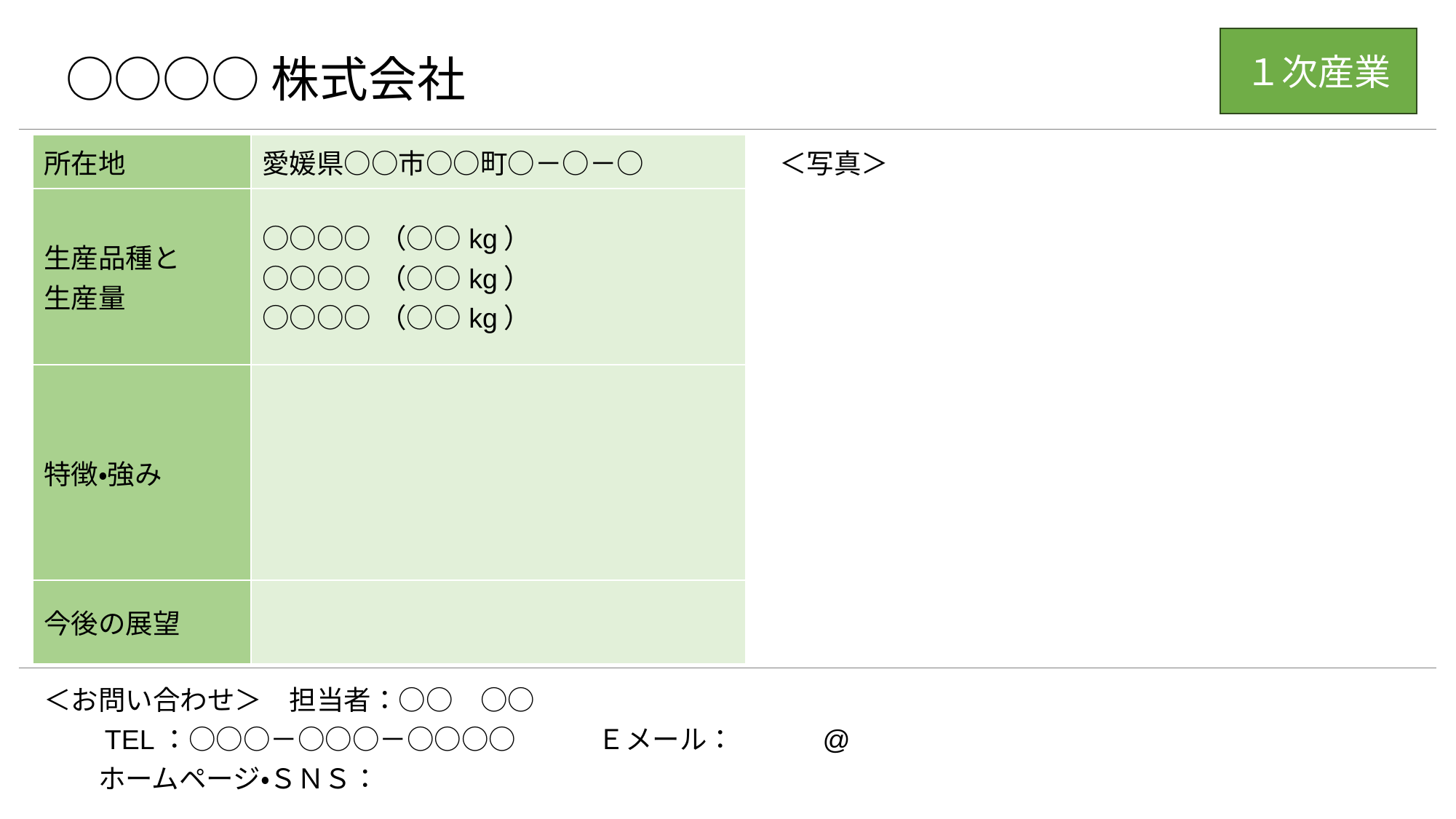

# ○○○○株式会社
１次産業
| 所在地 | 愛媛県○○市○○町○－○－○ |
| --- | --- |
| 生産品種と 生産量 | ○○○○（○○kg） ○○○○（○○kg） ○○○○（○○kg） |
| 特徴・強み |  |
| 今後の展望 |  |
＜写真＞
＜お問い合わせ＞　担当者：○○　○○
　　TEL：○○○－○○○－○○○○　　　Ｅメール：　　　@
　　ホームページ・ＳＮＳ：